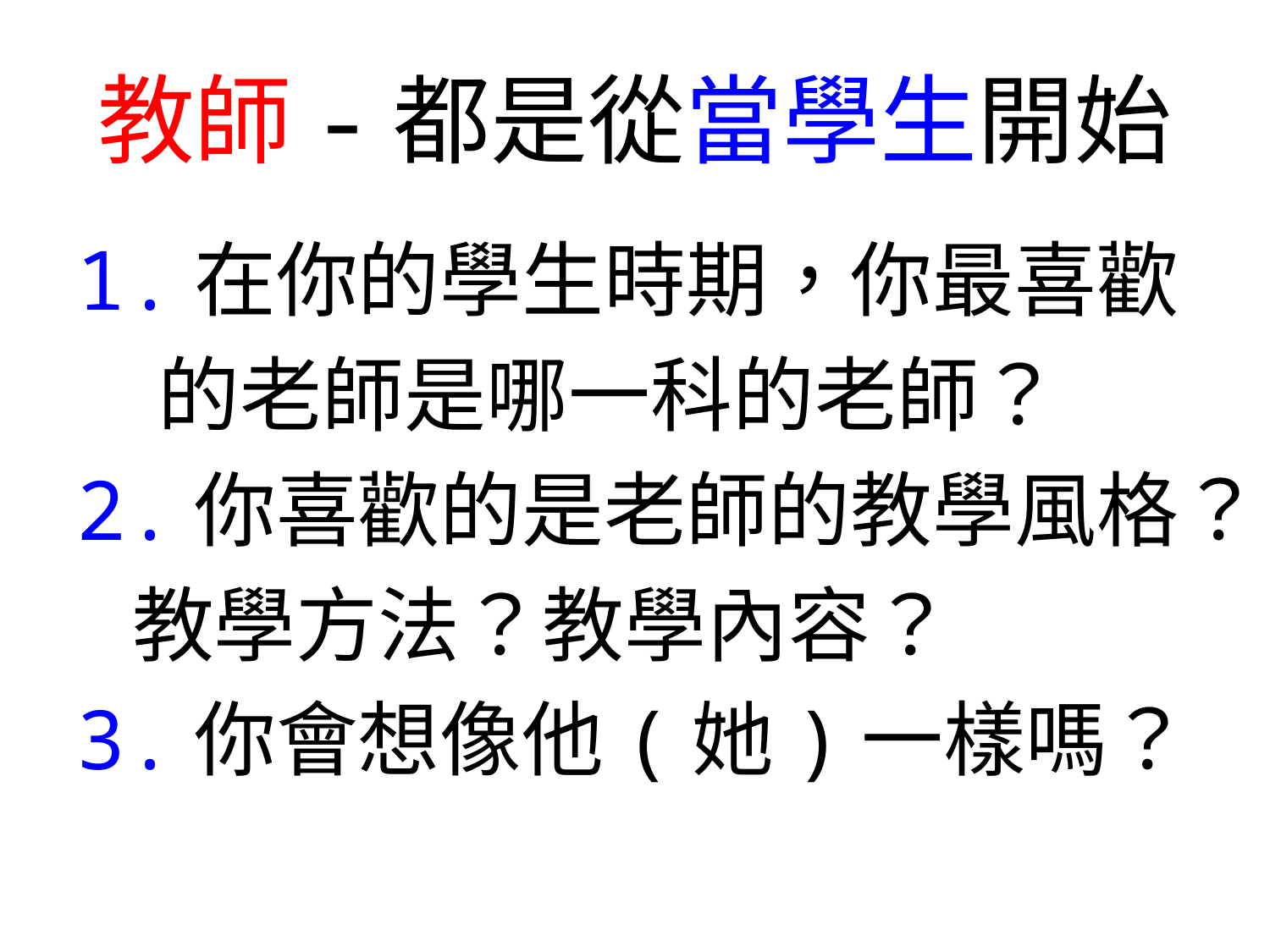

# 教師-都是從當學生開始
1.在你的學生時期，你最喜歡
　的老師是哪一科的老師？
2.你喜歡的是老師的教學風格？
  教學方法？教學內容？
3.你會想像他(她)一樣嗎？